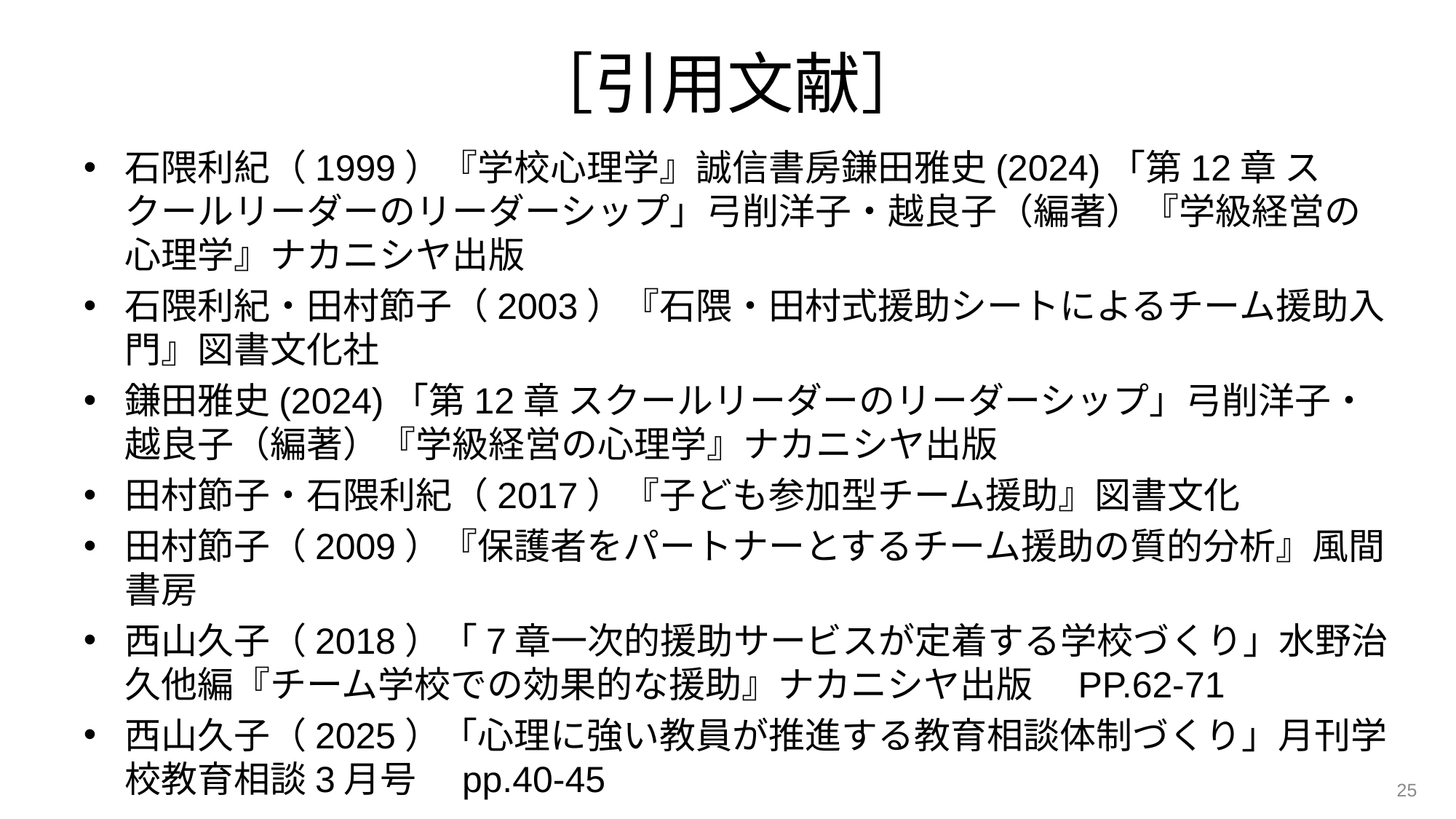

# ［引用文献］
石隈利紀（1999）『学校心理学』誠信書房鎌田雅史(2024)「第12章 スクールリーダーのリーダーシップ」弓削洋子・越良子（編著）『学級経営の心理学』ナカニシヤ出版
石隈利紀・田村節子（2003）『石隈・田村式援助シートによるチーム援助入門』図書文化社
鎌田雅史(2024)「第12章 スクールリーダーのリーダーシップ」弓削洋子・越良子（編著）『学級経営の心理学』ナカニシヤ出版
田村節子・石隈利紀（2017）『子ども参加型チーム援助』図書文化
田村節子（2009）『保護者をパートナーとするチーム援助の質的分析』風間書房
西山久子（2018）「7章一次的援助サービスが定着する学校づくり」水野治久他編『チーム学校での効果的な援助』ナカニシヤ出版　PP.62-71
西山久子（2025）「心理に強い教員が推進する教育相談体制づくり」月刊学校教育相談3月号　pp.40-45

25